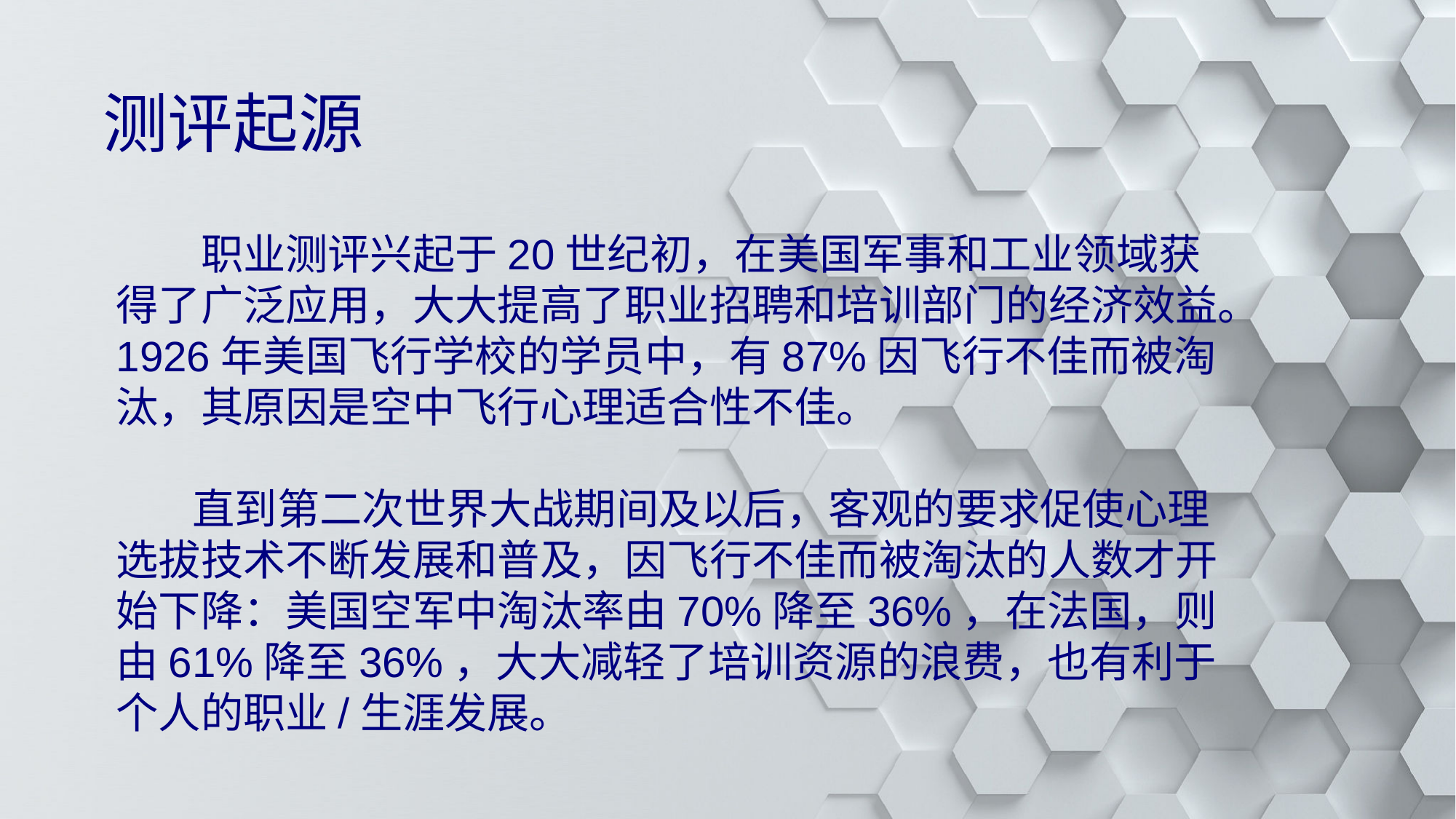

测评起源

　　职业测评兴起于20世纪初，在美国军事和工业领域获得了广泛应用，大大提高了职业招聘和培训部门的经济效益。1926年美国飞行学校的学员中，有87%因飞行不佳而被淘汰，其原因是空中飞行心理适合性不佳。

       直到第二次世界大战期间及以后，客观的要求促使心理选拔技术不断发展和普及，因飞行不佳而被淘汰的人数才开始下降：美国空军中淘汰率由70%降至36%，在法国，则由61%降至36%，大大减轻了培训资源的浪费，也有利于个人的职业/生涯发展。